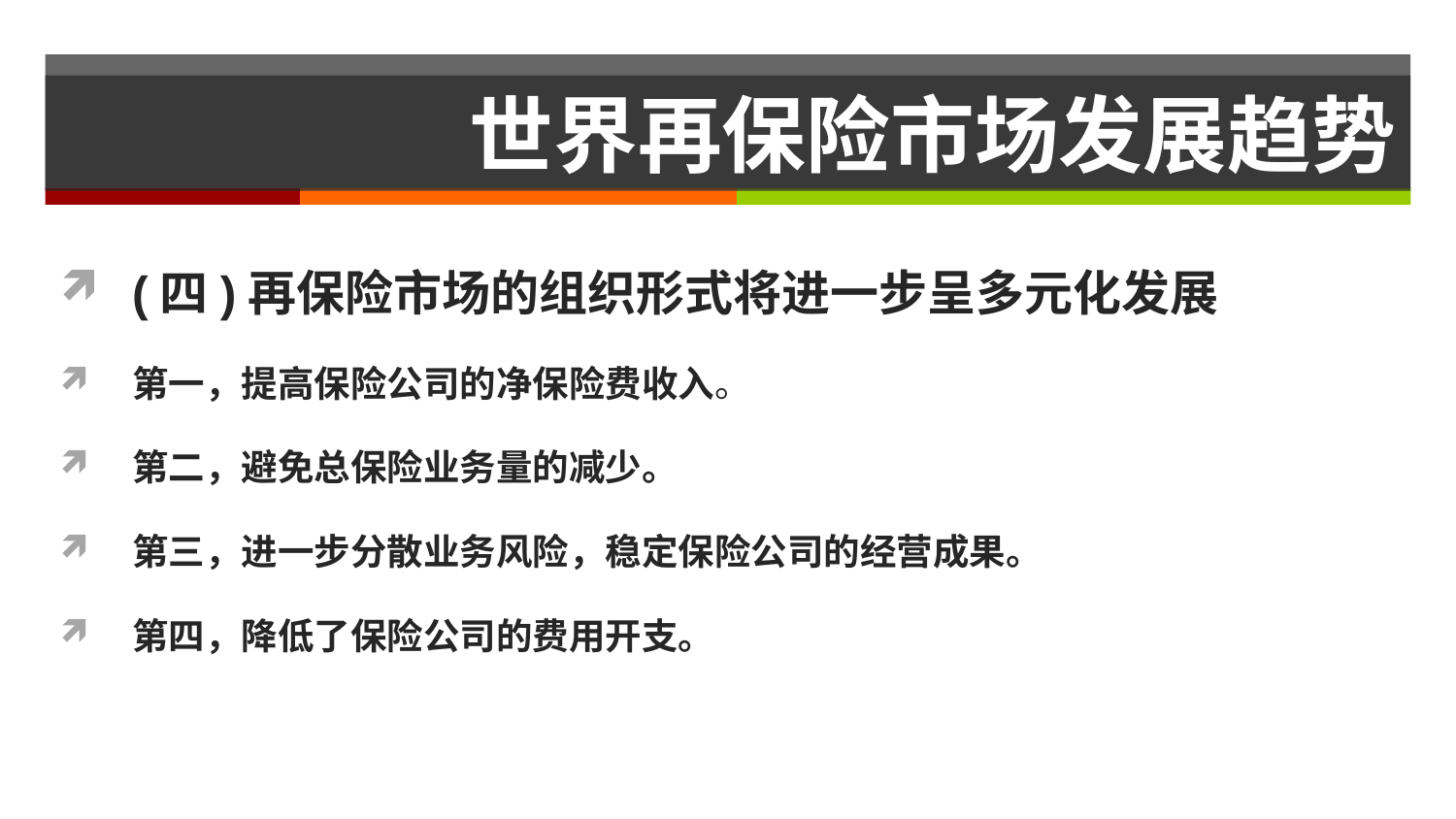

# 世界再保险市场发展趋势
(四)再保险市场的组织形式将进一步呈多元化发展
第一，提高保险公司的净保险费收入。
第二，避免总保险业务量的减少。
第三，进一步分散业务风险，稳定保险公司的经营成果。
第四，降低了保险公司的费用开支。